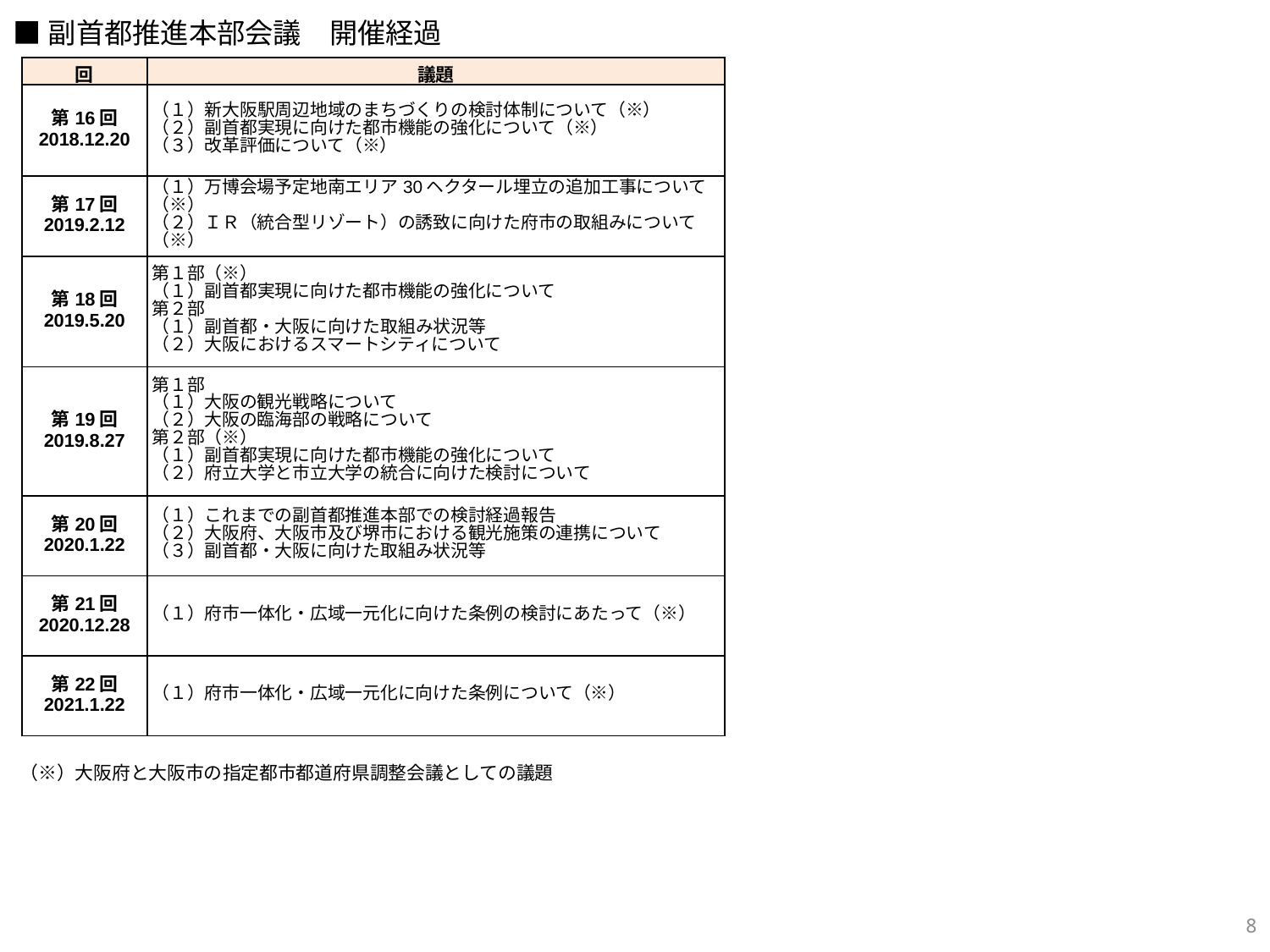

■副首都推進本部会議　開催経過
| 回 | 議題 |
| --- | --- |
| 第16回 2018.12.20 | （１）新大阪駅周辺地域のまちづくりの検討体制について（※） （２）副首都実現に向けた都市機能の強化について（※） （３）改革評価について（※） |
| 第17回 2019.2.12 | （１）万博会場予定地南エリア30ヘクタール埋立の追加工事について（※） （２）ＩＲ（統合型リゾート）の誘致に向けた府市の取組みについて（※） |
| 第18回 2019.5.20 | 第１部（※） （１）副首都実現に向けた都市機能の強化について 第２部 （１）副首都・大阪に向けた取組み状況等 （２）大阪におけるスマートシティについて |
| 第19回 2019.8.27 | 第１部 （１）大阪の観光戦略について （２）大阪の臨海部の戦略について 第２部（※） （１）副首都実現に向けた都市機能の強化について （２）府立大学と市立大学の統合に向けた検討について |
| 第20回 2020.1.22 | （１）これまでの副首都推進本部での検討経過報告 （２）大阪府、大阪市及び堺市における観光施策の連携について （３）副首都・大阪に向けた取組み状況等 |
| 第21回 2020.12.28 | （１）府市一体化・広域一元化に向けた条例の検討にあたって（※） |
| 第22回 2021.1.22 | （１）府市一体化・広域一元化に向けた条例について（※） |
（※）大阪府と大阪市の指定都市都道府県調整会議としての議題
8